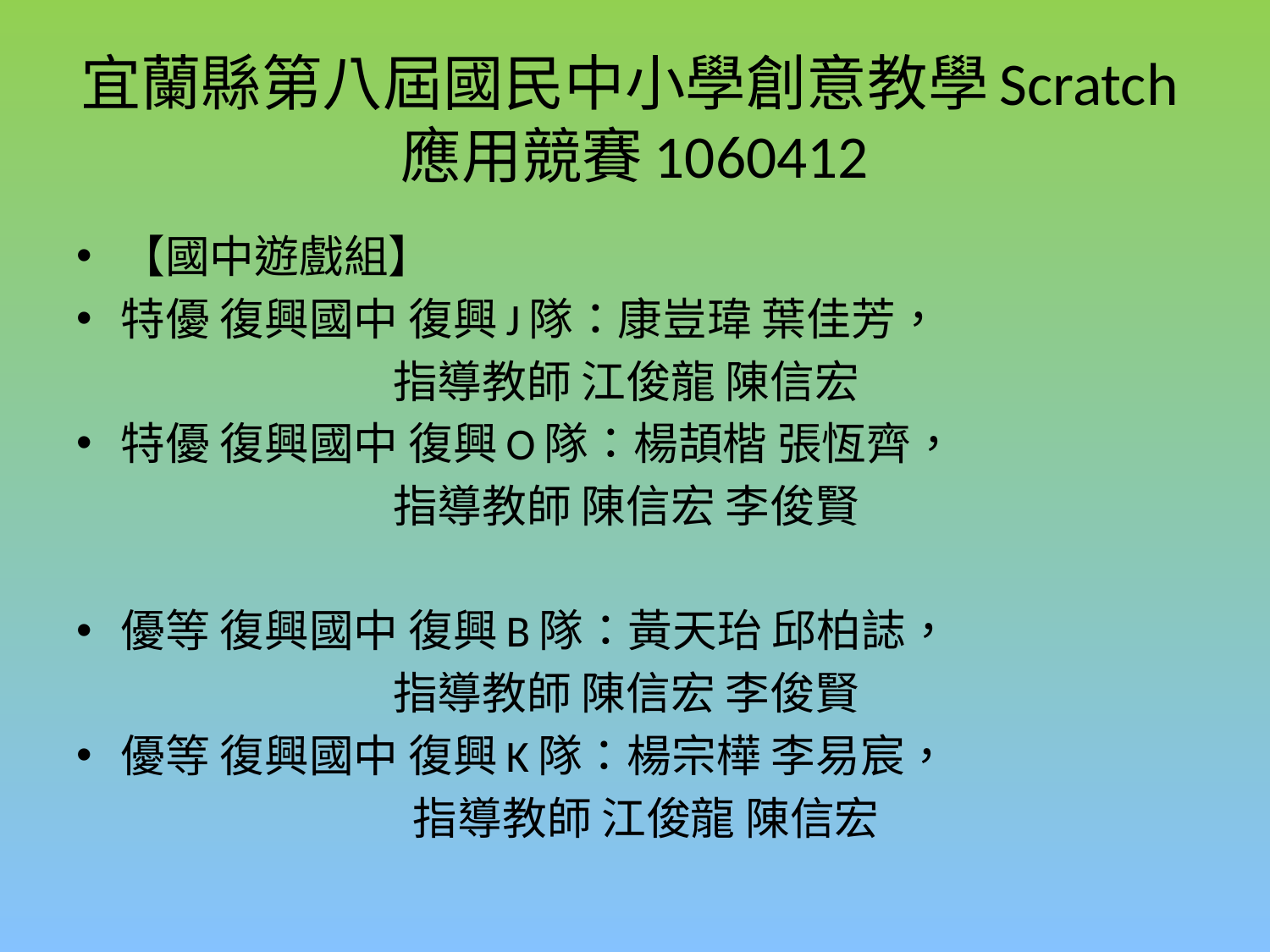

# 宜蘭縣第八屆國民中小學創意教學Scratch應用競賽1060412
【國中遊戲組】
特優 復興國中 復興J隊：康豈瑋 葉佳芳，
                               指導教師 江俊龍 陳信宏
特優 復興國中 復興O隊：楊頡楷 張恆齊，
                               指導教師 陳信宏 李俊賢

優等 復興國中 復興B隊：黃天珆 邱柏誌，
                               指導教師 陳信宏 李俊賢
優等 復興國中 復興K隊：楊宗樺 李易宸，
                                 指導教師 江俊龍 陳信宏